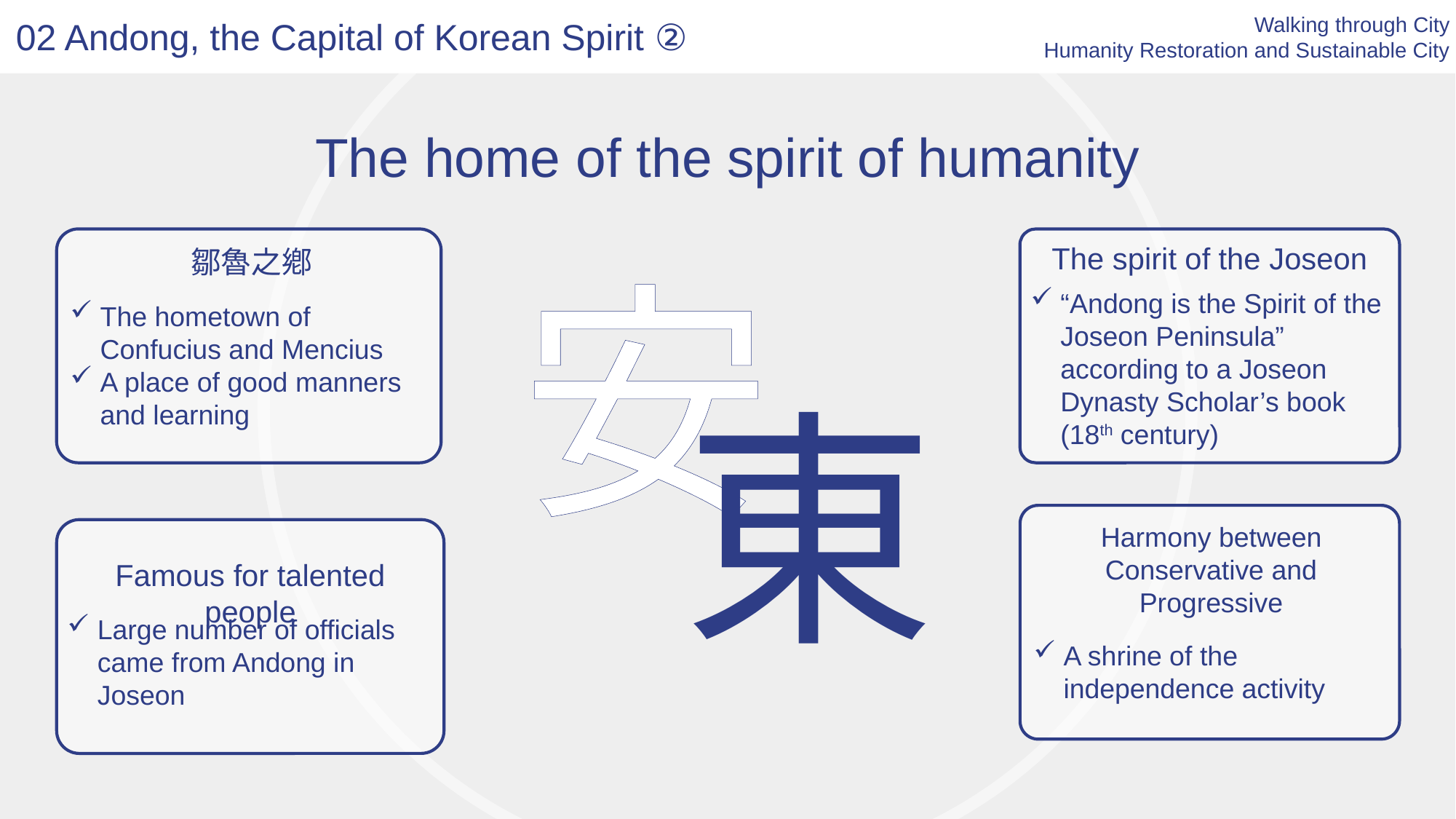

Walking through City
Humanity Restoration and Sustainable City
02 Andong, the Capital of Korean Spirit ②
The home of the spirit of humanity

鄒魯之鄕
The hometown of Confucius and Mencius
A place of good manners and learning

The spirit of the Joseon
“Andong is the Spirit of the Joseon Peninsula” according to a Joseon Dynasty Scholar’s book
(18th century)
安
東

Harmony between
Conservative and Progressive
A shrine of the independence activity

Famous for talented people
Large number of officials came from Andong in Joseon